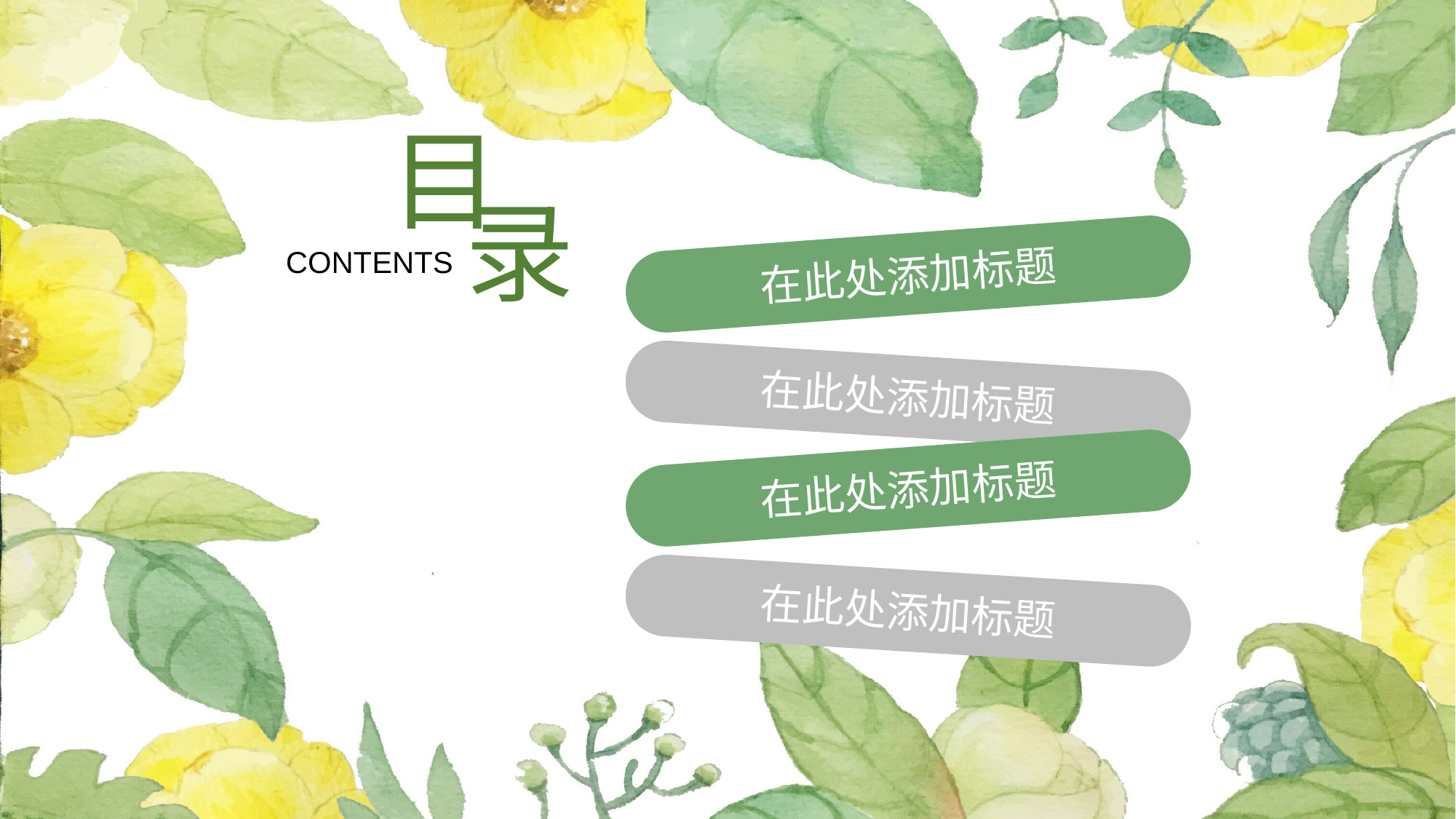

目
录
CONTENTS
在此处添加标题
在此处添加标题
在此处添加标题
在此处添加标题